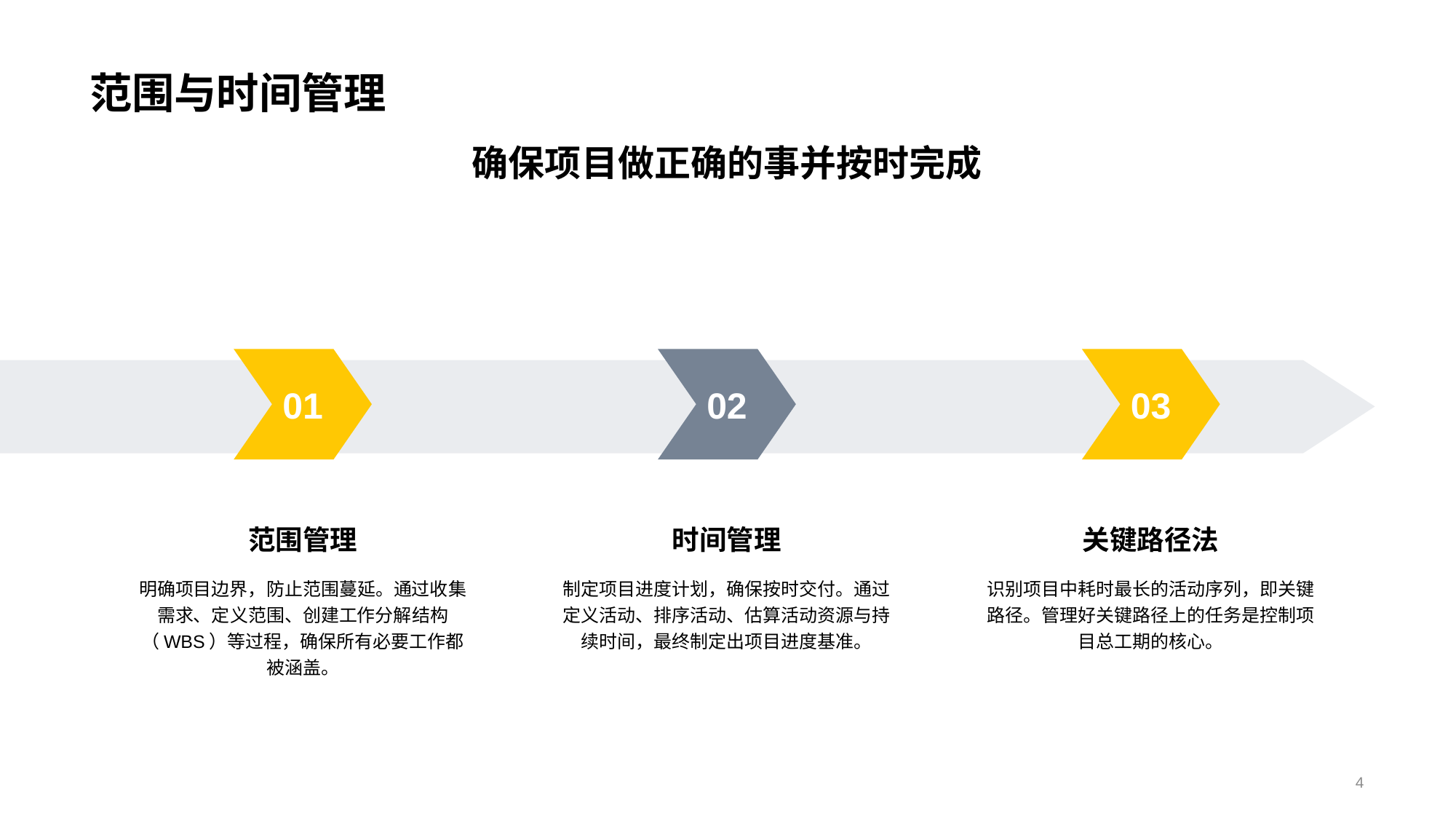

范围与时间管理
确保项目做正确的事并按时完成

01
范围管理
明确项目边界，防止范围蔓延。通过收集需求、定义范围、创建工作分解结构（WBS）等过程，确保所有必要工作都被涵盖。

02
时间管理
制定项目进度计划，确保按时交付。通过定义活动、排序活动、估算活动资源与持续时间，最终制定出项目进度基准。

03
关键路径法
识别项目中耗时最长的活动序列，即关键路径。管理好关键路径上的任务是控制项目总工期的核心。

4